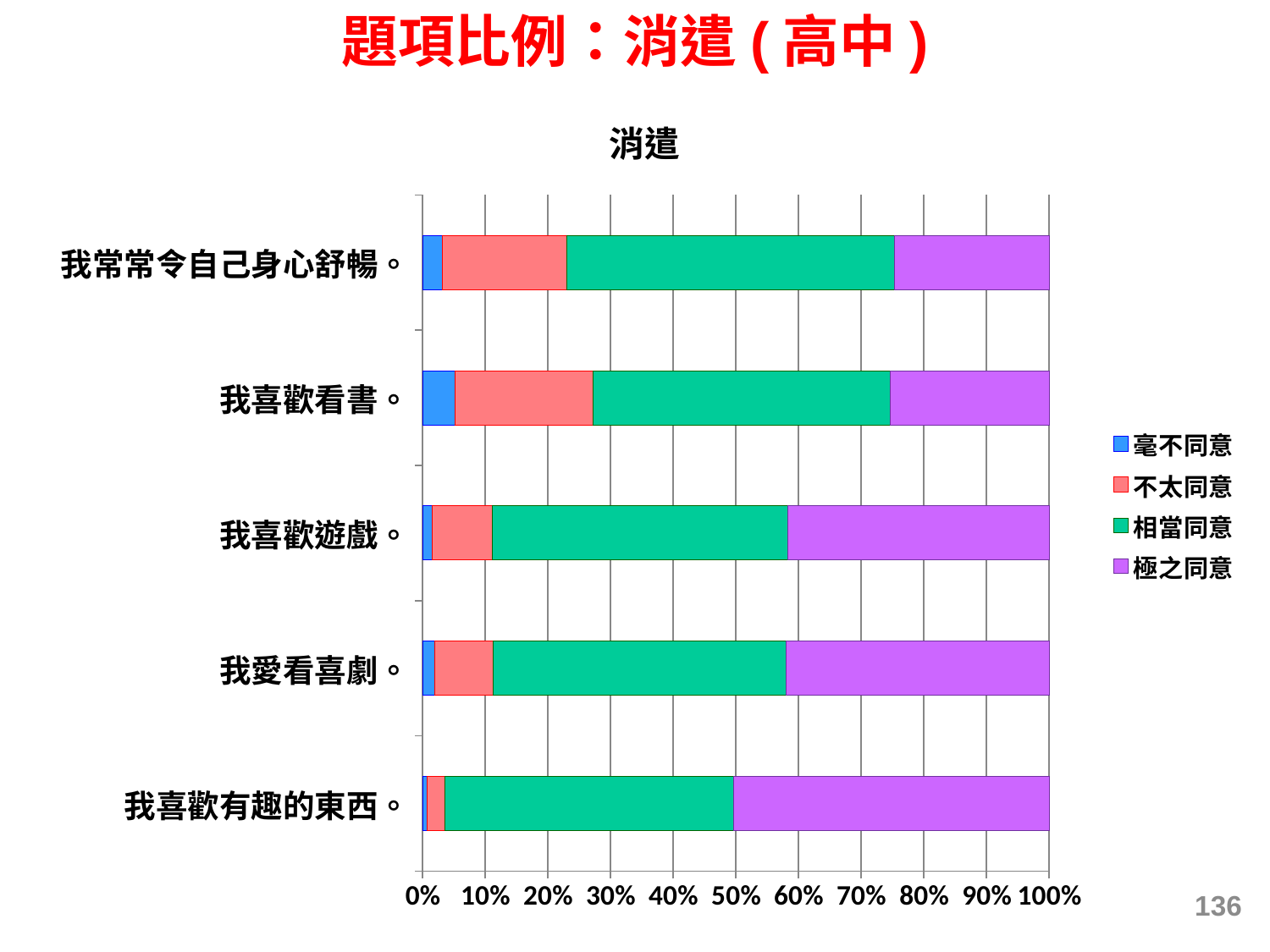

題項比例：消遣(高中)

### Chart: 消遣

| Category | 毫不同意 | 不太同意 | 相當同意 | 極之同意 |
|---|---|---|---|---|
| 我喜歡有趣的東西。 | 0.007453960830166619 | 0.02864659456299328 | 0.4611224788073671 | 0.5027769657994735 |
| 我愛看喜劇。 | 0.01930953774136929 | 0.09347571679344654 | 0.46796372147454735 | 0.41925102399063785 |
| 我喜歡遊戲。 | 0.015944997074312465 | 0.09552369806904668 | 0.4719133996489178 | 0.41661790520772474 |
| 我喜歡看書。 | 0.05253914825113421 | 0.21981560076101309 | 0.4740231230791748 | 0.2536221279086789 |
| 我常常令自己身心舒暢。 | 0.031149458906112888 | 0.19874232231646738 | 0.5233986545773618 | 0.24670956420005838 |
136